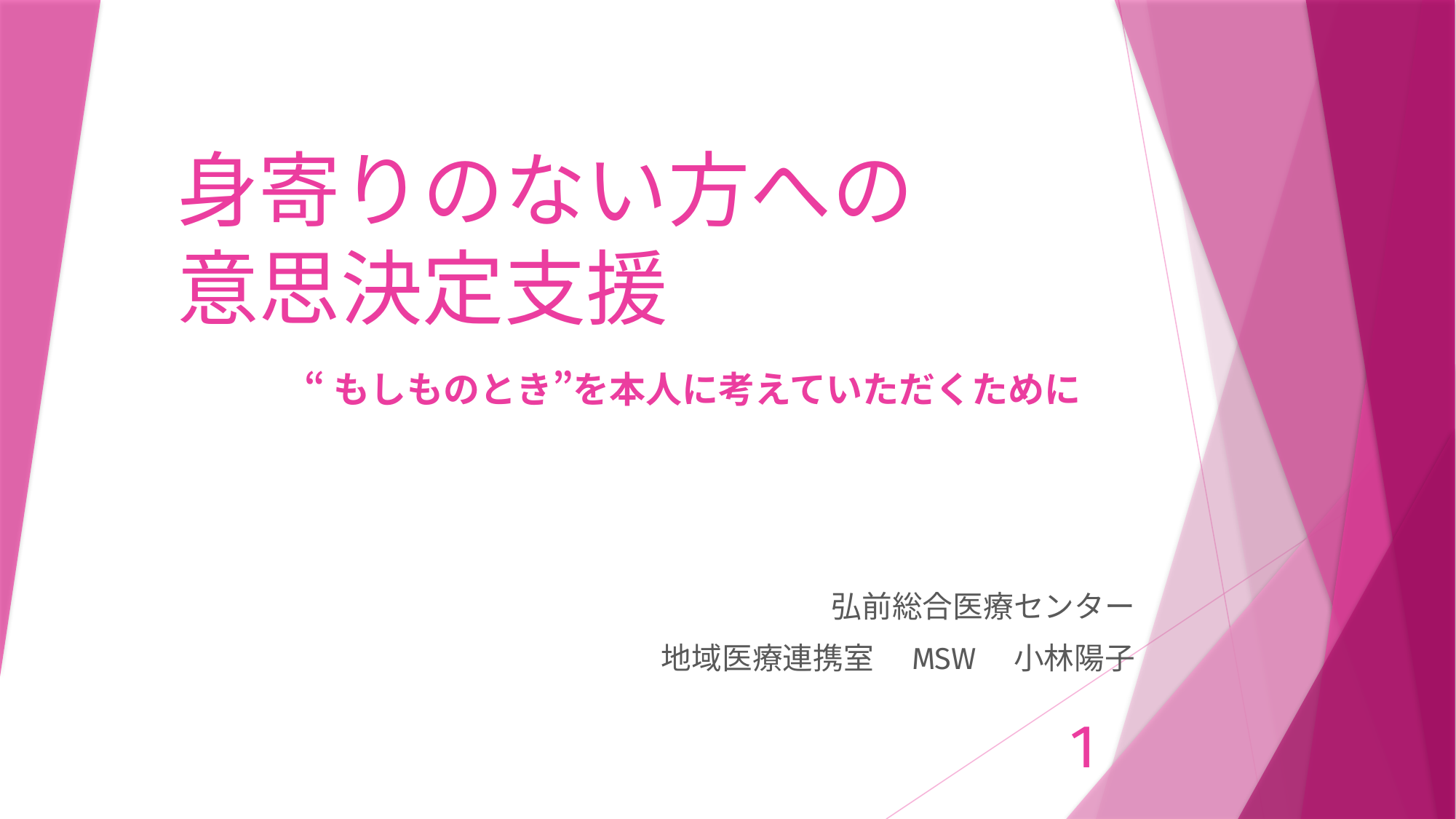

# 身寄りのない方への 意思決定支援
“もしものとき”を本人に考えていただくために
弘前総合医療センター
地域医療連携室　MSW　小林陽子
1